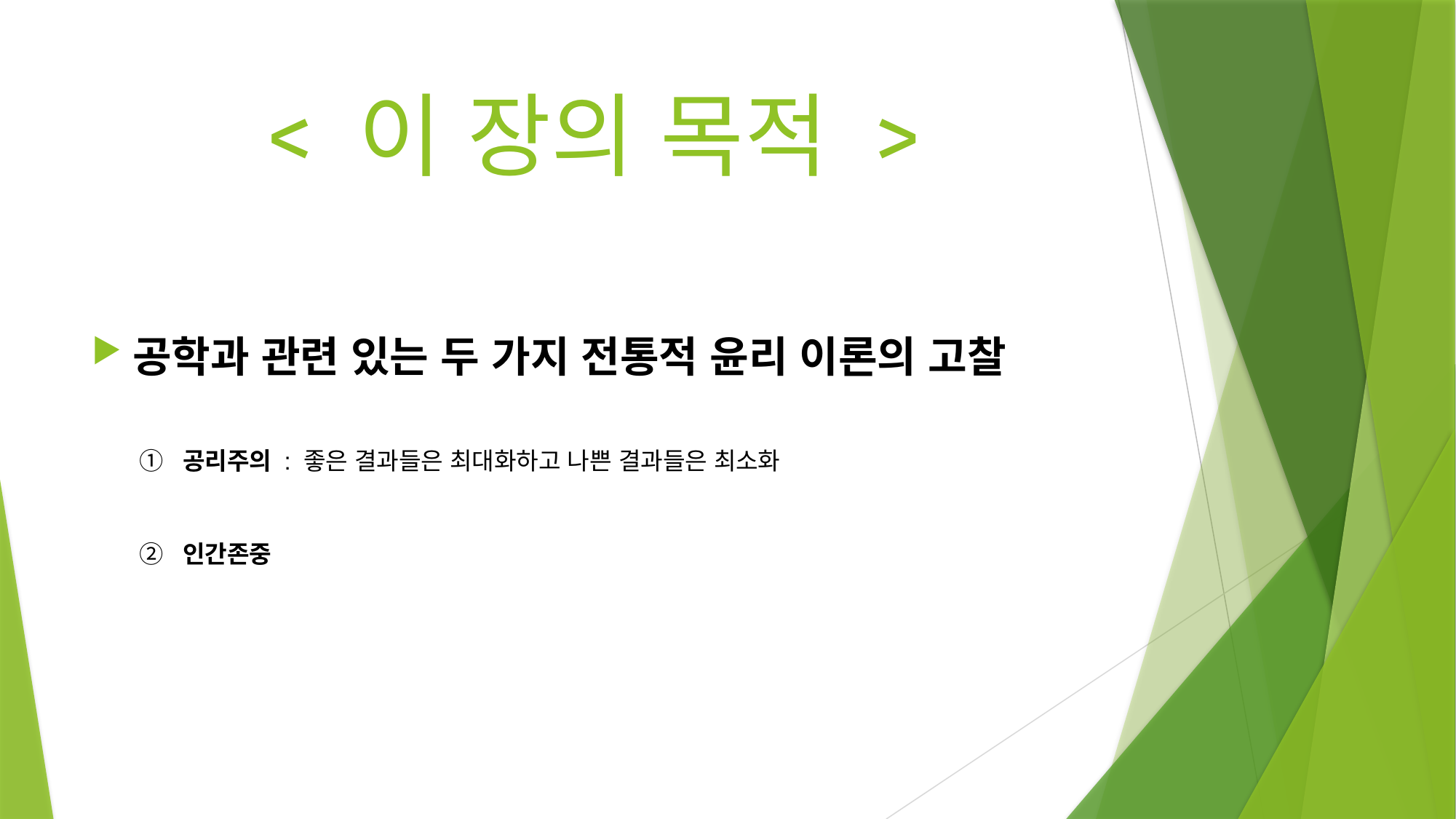

# < 이 장의 목적 >

공학과 관련 있는 두 가지 전통적 윤리 이론의 고찰

①  공리주의 : 좋은 결과들은 최대화하고 나쁜 결과들은 최소화

②  인간존중